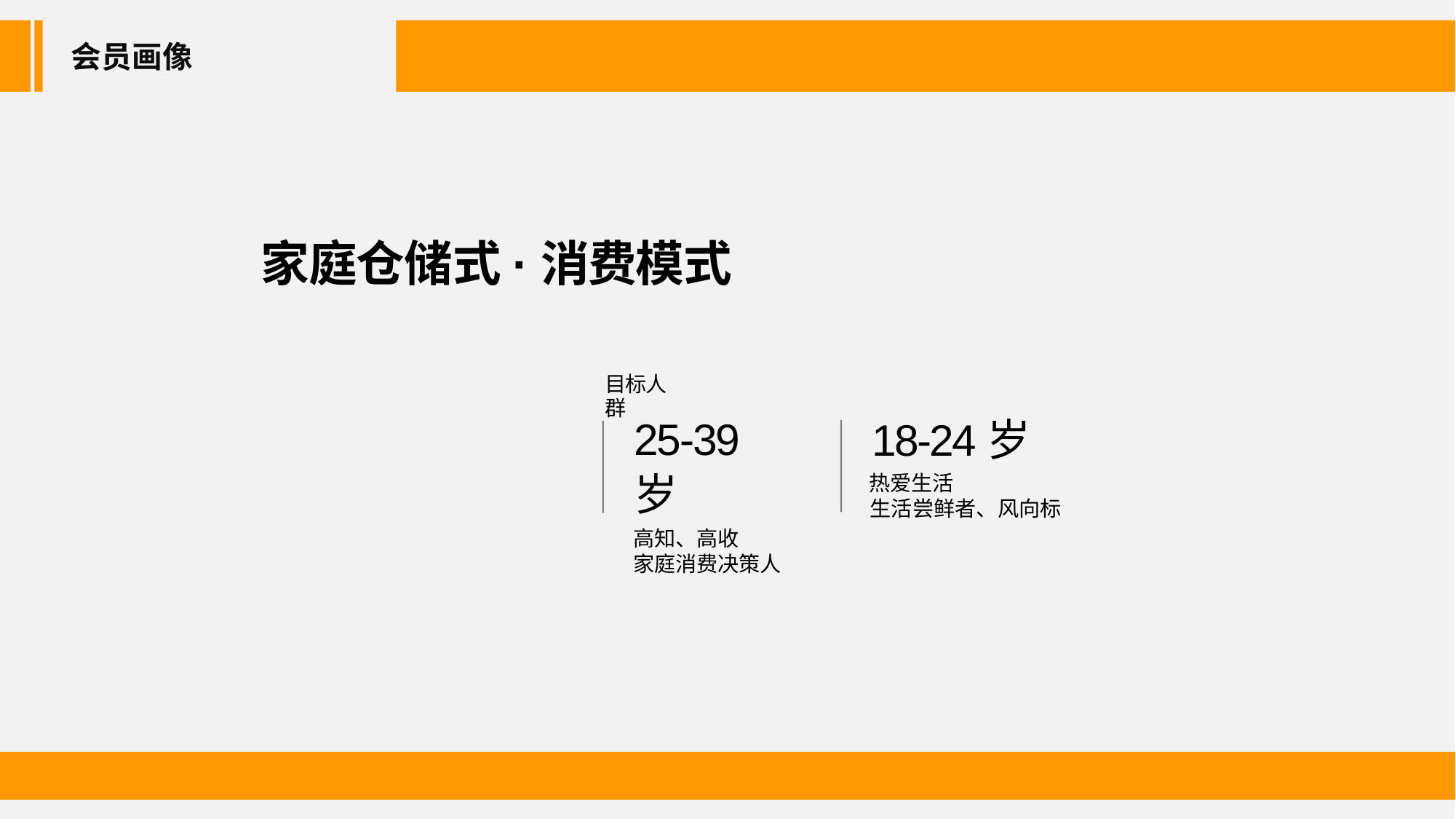

会员画像

家庭仓储式·消费模式

目标人群

25-39岁
高知、高收
家庭消费决策人

18-24岁
热爱生活
生活尝鲜者、风向标